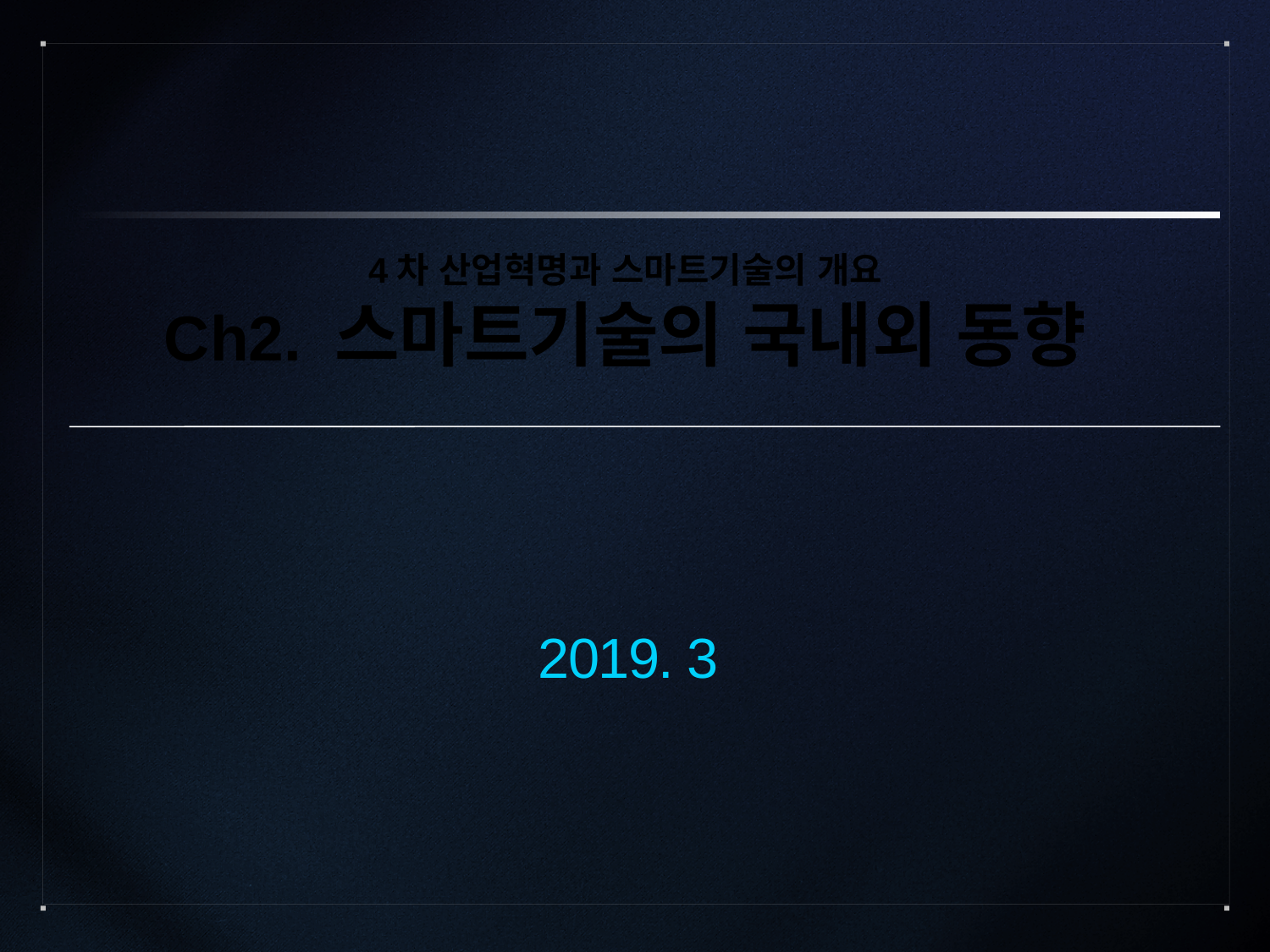

4차 산업혁명과 스마트기술의 개요
Ch2. 스마트기술의 국내외 동향
2019. 3